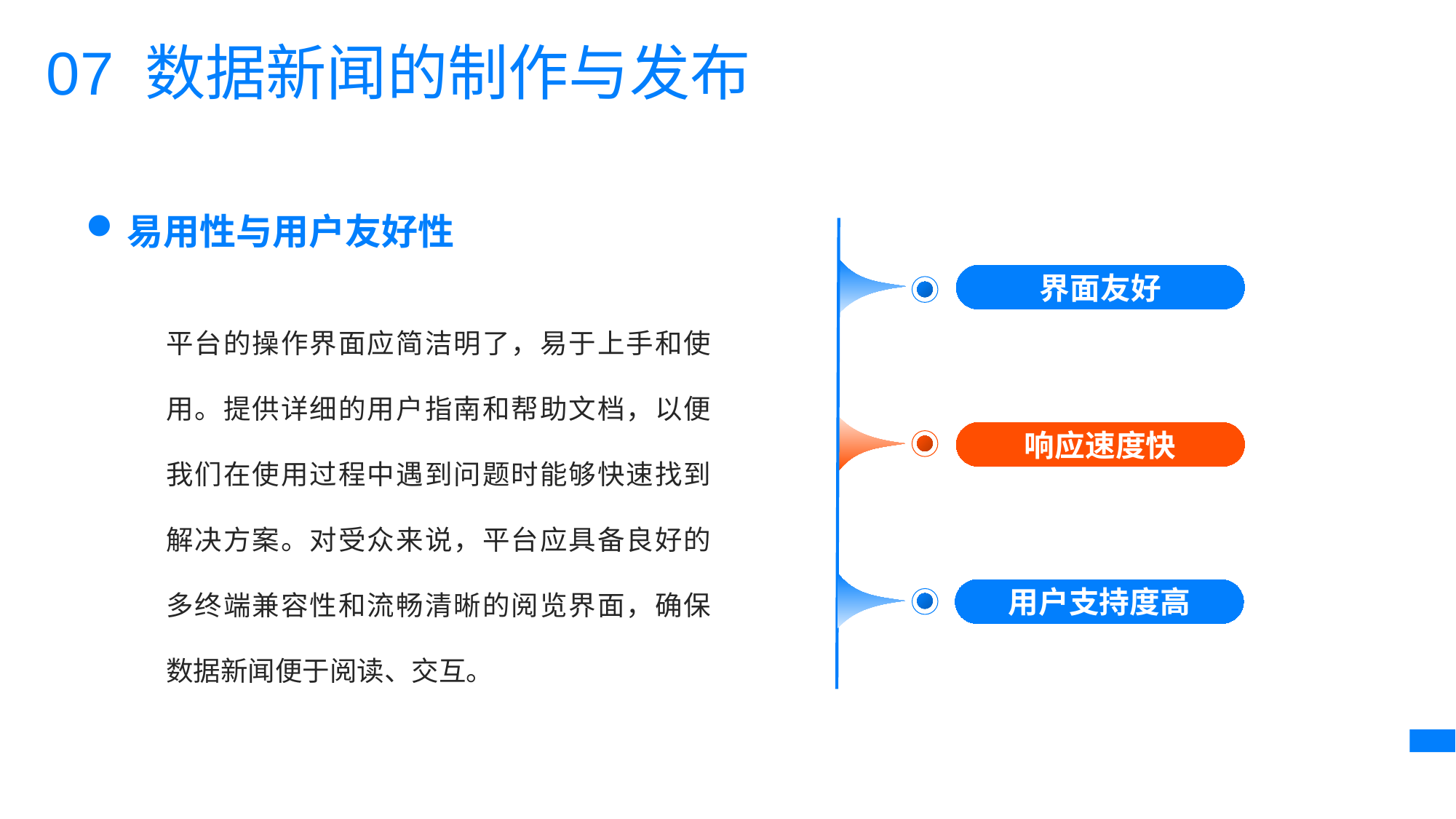

07 数据新闻的制作与发布
易用性与用户友好性
平台的操作界面应简洁明了，易于上手和使用。提供详细的用户指南和帮助文档，以便我们在使用过程中遇到问题时能够快速找到解决方案。对受众来说，平台应具备良好的多终端兼容性和流畅清晰的阅览界面，确保数据新闻便于阅读、交互。

界面友好

响应速度快

用户支持度高